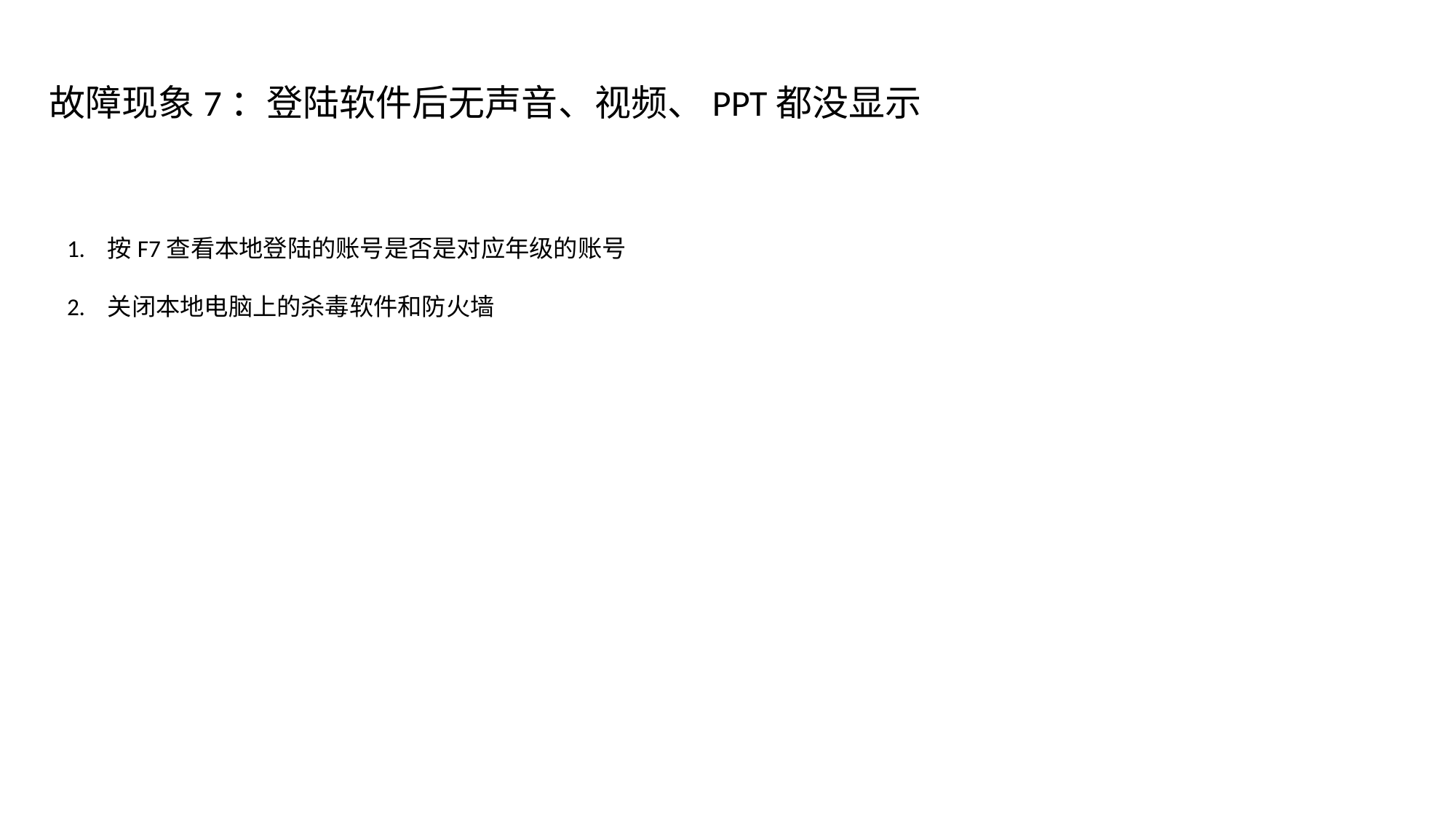

# 故障现象7：登陆软件后无声音、视频、PPT都没显示
 1.   按F7查看本地登陆的账号是否是对应年级的账号
 2.   关闭本地电脑上的杀毒软件和防火墙